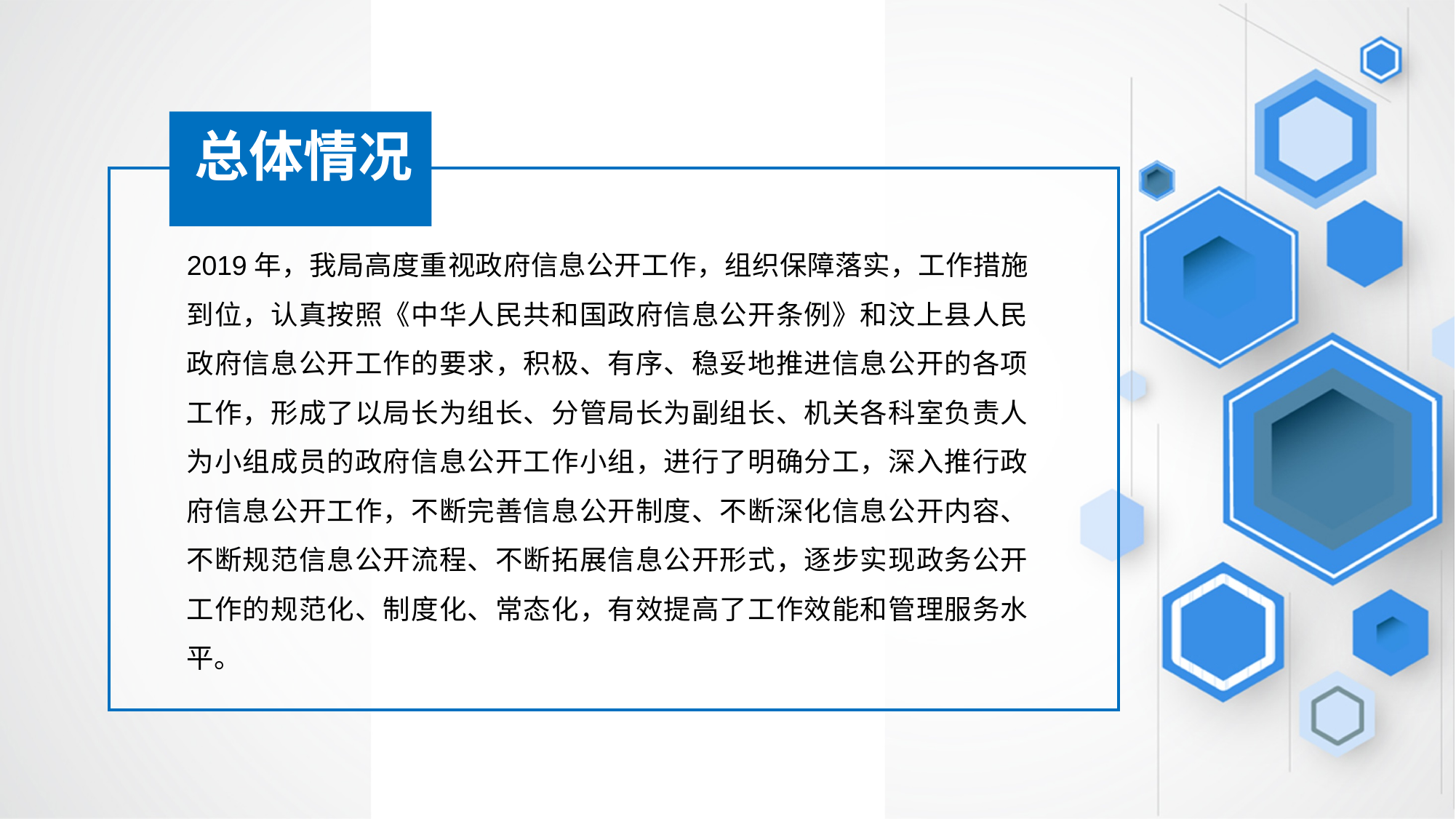

总体情况

2019年，我局高度重视政府信息公开工作，组织保障落实，工作措施到位，认真按照《中华人民共和国政府信息公开条例》和汶上县人民政府信息公开工作的要求，积极、有序、稳妥地推进信息公开的各项工作，形成了以局长为组长、分管局长为副组长、机关各科室负责人为小组成员的政府信息公开工作小组，进行了明确分工，深入推行政府信息公开工作，不断完善信息公开制度、不断深化信息公开内容、不断规范信息公开流程、不断拓展信息公开形式，逐步实现政务公开工作的规范化、制度化、常态化，有效提高了工作效能和管理服务水平。